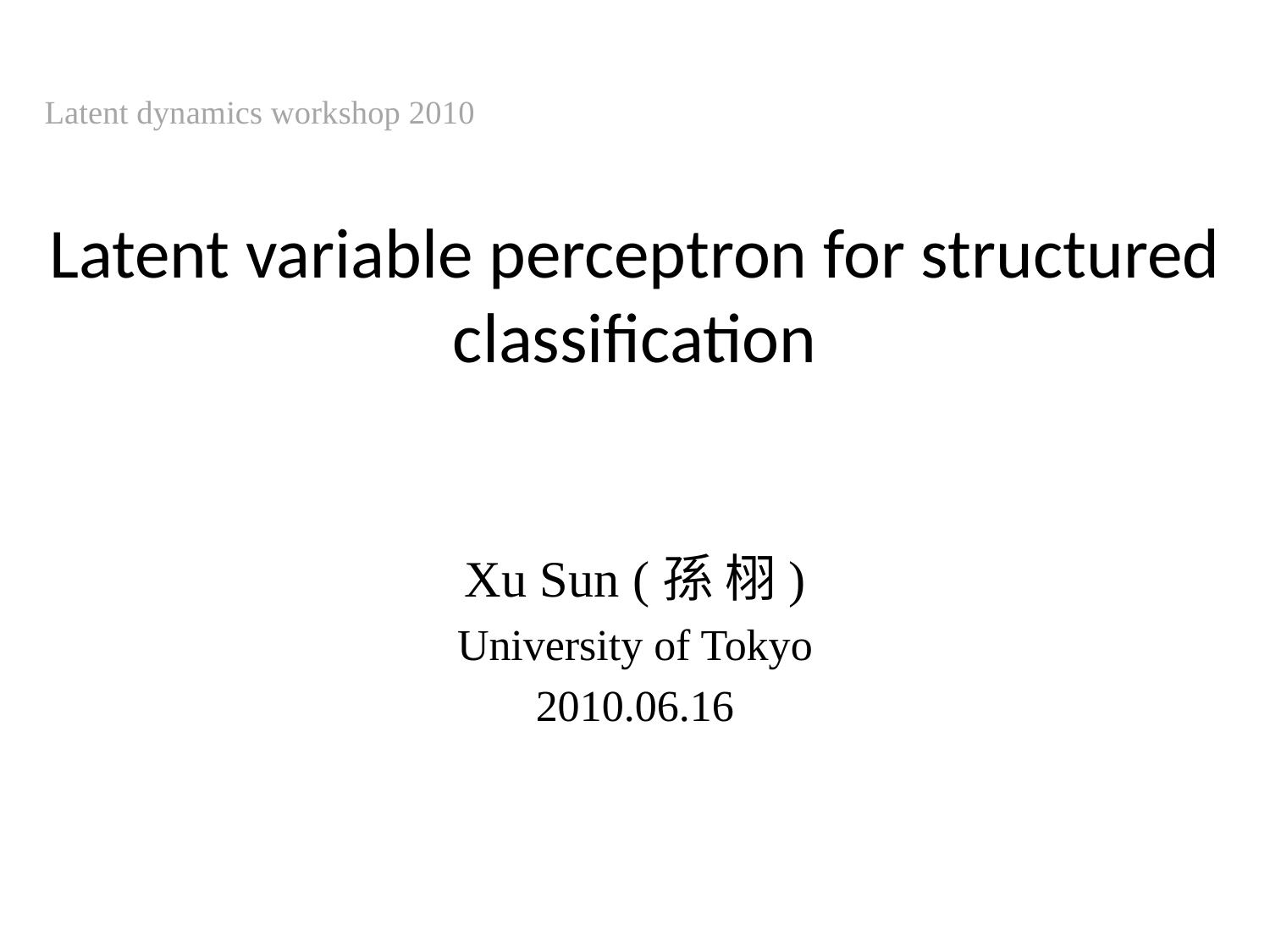

Latent dynamics workshop 2010
# Latent variable perceptron for structured classification
Xu Sun (孫 栩)
University of Tokyo
2010.06.16